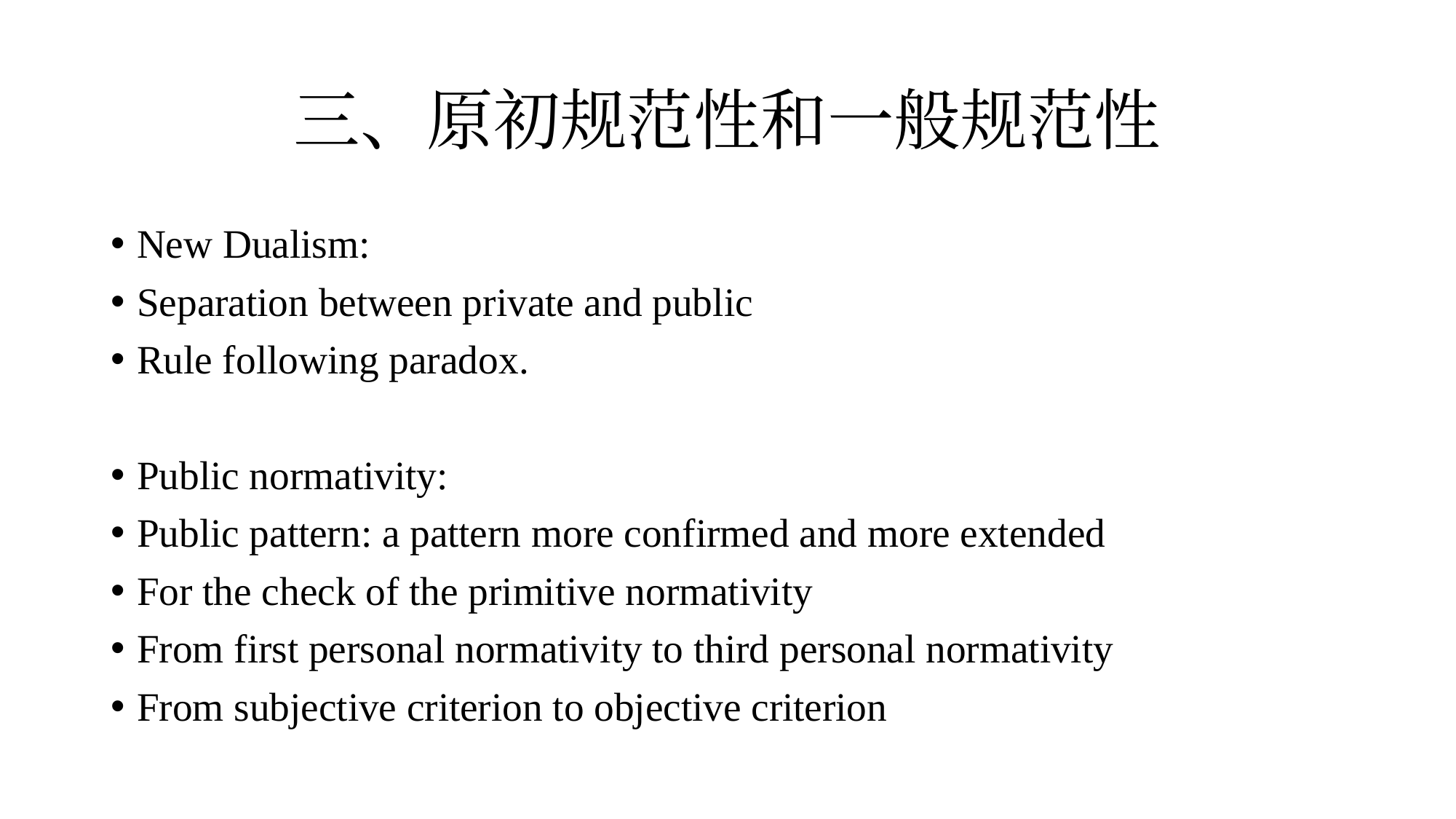

# 三、原初规范性和一般规范性
New Dualism:
Separation between private and public
Rule following paradox.

Public normativity:
Public pattern: a pattern more confirmed and more extended
For the check of the primitive normativity
From first personal normativity to third personal normativity
From subjective criterion to objective criterion